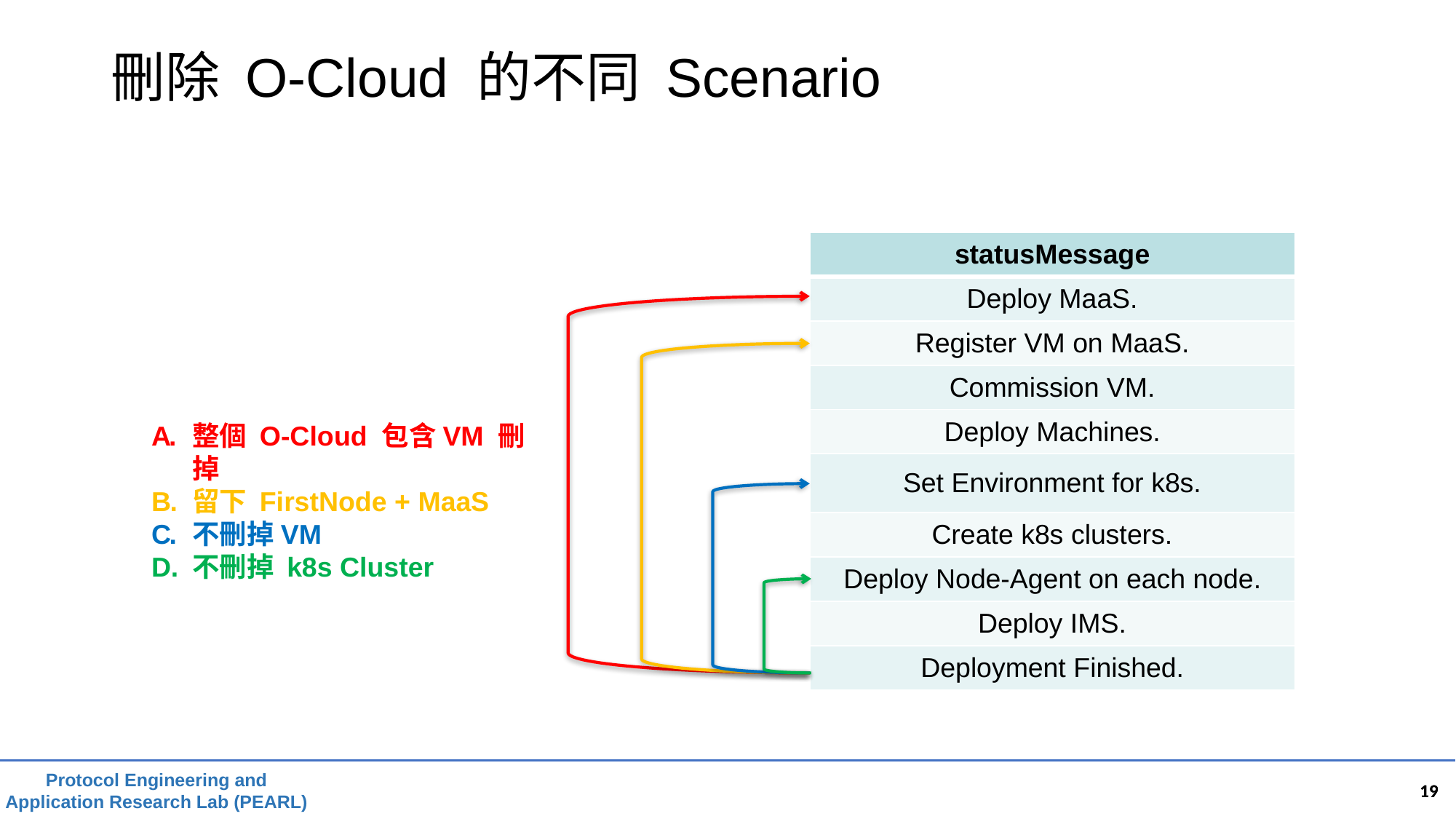

# 刪除 O-Cloud 的不同 Scenario
| statusMessage |
| --- |
| Deploy MaaS. |
| Register VM on MaaS. |
| Commission VM. |
| Deploy Machines. |
| Set Environment for k8s. |
| Create k8s clusters. |
| Deploy Node-Agent on each node. |
| Deploy IMS. |
| Deployment Finished. |

整個 O-Cloud 包含VM 刪掉
留下 FirstNode + MaaS
不刪掉VM
不刪掉 k8s Cluster